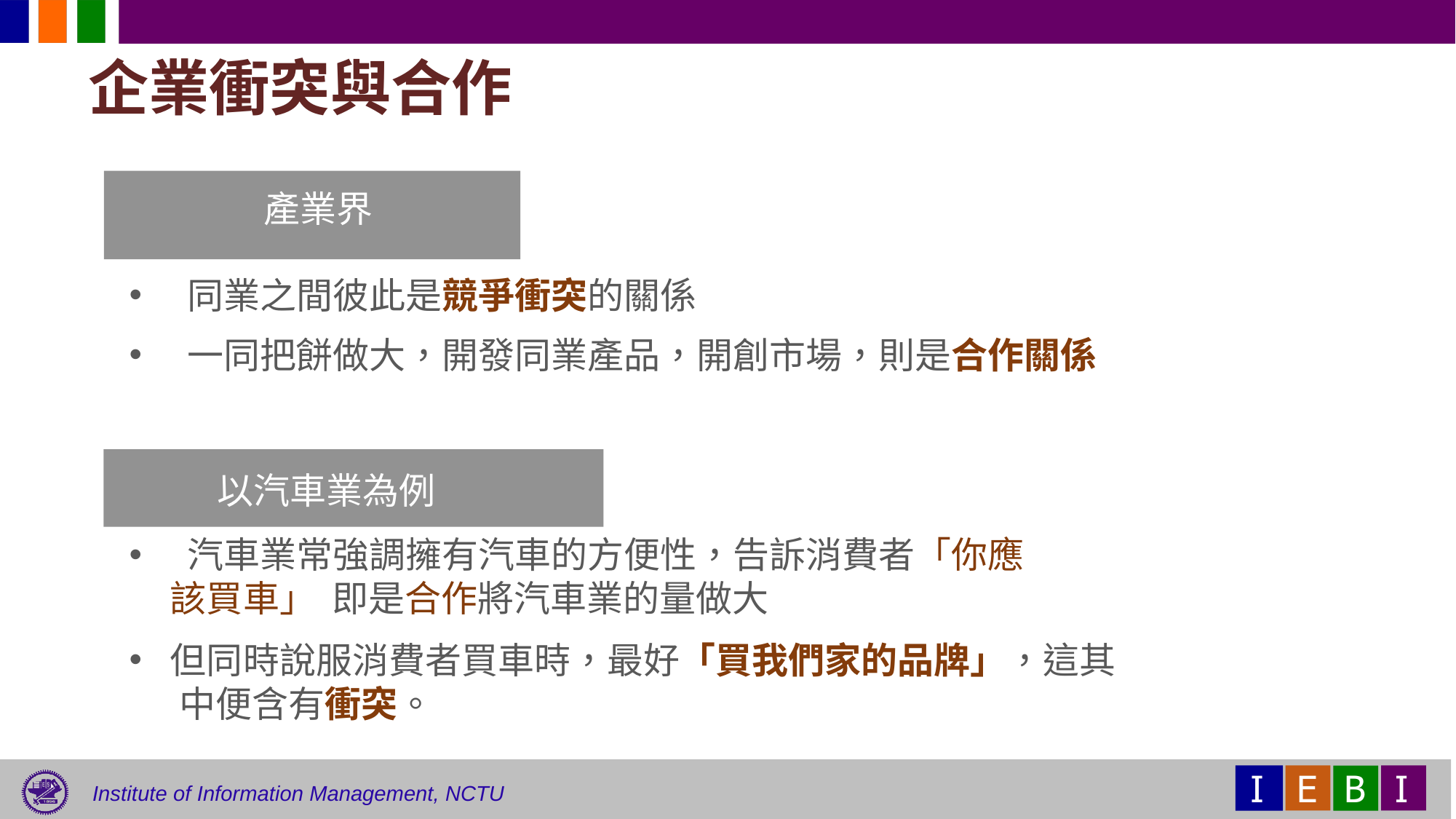

企業衝突與合作

產業界
 同業之間彼此是競爭衝突的關係
 一同把餅做大，開發同業產品，開創市場，則是合作關係

以汽車業為例
 汽車業常強調擁有汽車的方便性，告訴消費者「你應該買車」  即是合作將汽車業的量做大
但同時說服消費者買車時，最好「買我們家的品牌」，這其
     中便含有衝突。